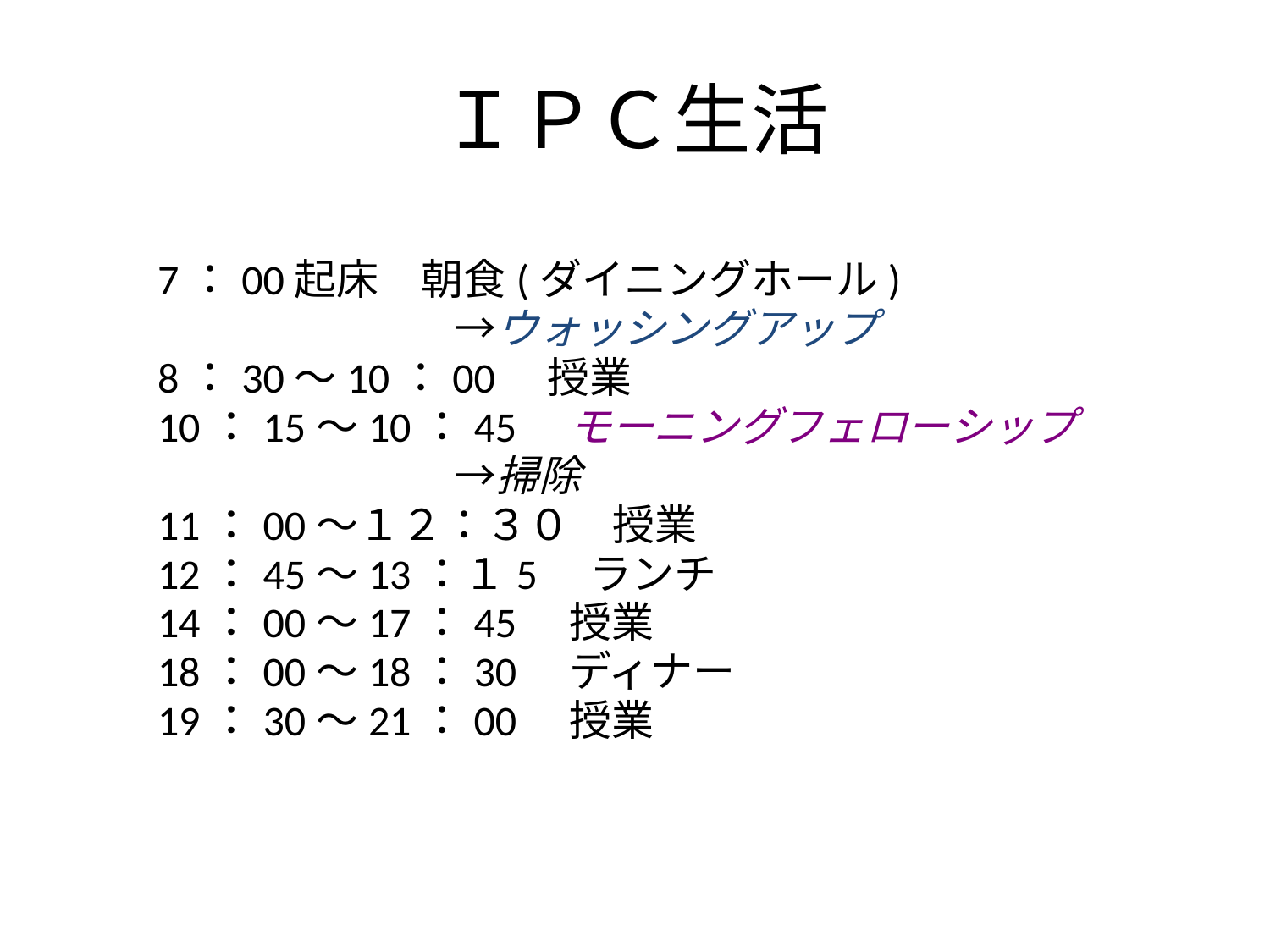

# ＩＰＣ生活
7：00起床　朝食(ダイニングホール)
　　　　　　　→ウォッシングアップ
8：30～10：00　授業
10：15～10：45　モーニングフェローシップ
　　　　　　　→掃除
11：00～１２：３０　授業
12：45～13：１5　ランチ
14：00～17：45　授業
18：00～18：30　ディナー
19：30～21：00　授業